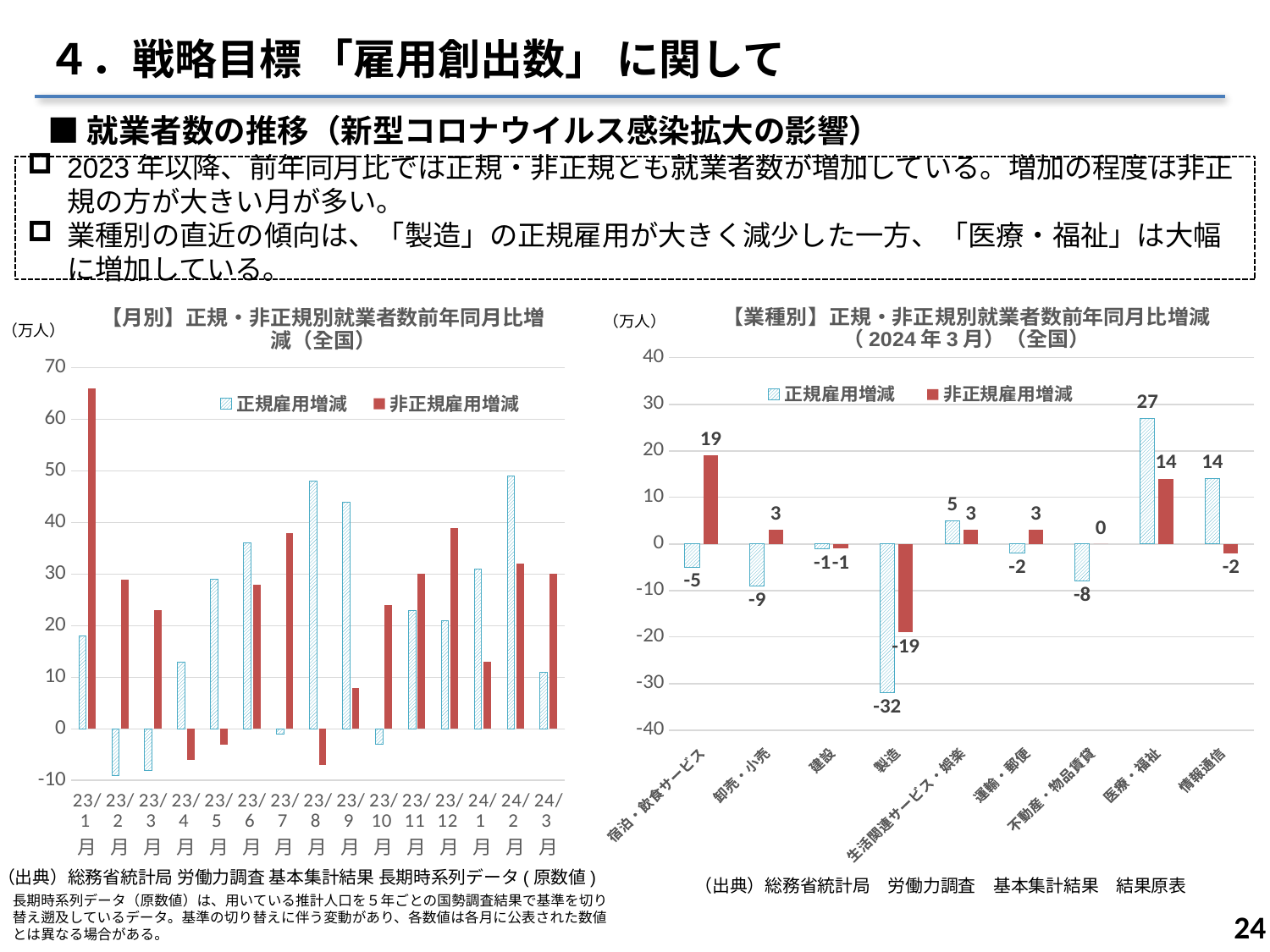

４．戦略目標 「雇用創出数」 に関して
■就業者数の推移（新型コロナウイルス感染拡大の影響）
2023年以降、前年同月比では正規・非正規とも就業者数が増加している。増加の程度は非正規の方が大きい月が多い。
業種別の直近の傾向は、「製造」の正規雇用が大きく減少した一方、「医療・福祉」は大幅に増加している。

### Chart: 【月別】正規・非正規別就業者数前年同月比増減（全国）

| Category | 正規雇用増減 | 非正規雇用増減 |
|---|---|---|
| 23/1月 | 18.0 | 66.0 |
| 23/2月 | -9.0 | 29.0 |
| 23/3月 | -8.0 | 23.0 |
| 23/4月 | 13.0 | -6.0 |
| 23/5月 | 29.0 | -3.0 |
| 23/6月 | 36.0 | 28.0 |
| 23/7月 | -1.0 | 38.0 |
| 23/8月 | 48.0 | -7.0 |
| 23/9月 | 44.0 | 8.0 |
| 23/10月 | -3.0 | 24.0 |
| 23/11月 | 23.0 | 30.0 |
| 23/12月 | 21.0 | 39.0 |
| 24/1月 | 31.0 | 13.0 |
| 24/2月 | 49.0 | 32.0 |
| 24/3月 | 11.0 | 30.0 |

### Chart: 【業種別】正規・非正規別就業者数前年同月比増減
（2024年3月）（全国）

| Category | 正規雇用増減 | 非正規雇用増減 |
|---|---|---|
| 宿泊・飲食サービス | -5.0 | 19.0 |
| 卸売・小売 | -9.0 | 3.0 |
| 建設 | -1.0 | -1.0 |
| 製造 | -32.0 | -19.0 |
| 生活関連サービス・娯楽 | 5.0 | 3.0 |
| 運輸・郵便 | -2.0 | 3.0 |
| 不動産・物品賃貸 | -8.0 | 0.0 |
| 医療・福祉 | 27.0 | 14.0 |
| 情報通信 | 14.0 | -2.0 |
（出典）総務省統計局 労働力調査 基本集計結果 長期時系列データ(原数値)
（出典）総務省統計局　労働力調査　基本集計結果　結果原表
長期時系列データ（原数値）は、用いている推計人口を５年ごとの国勢調査結果で基準を切り替え遡及しているデータ。基準の切り替えに伴う変動があり、各数値は各月に公表された数値とは異なる場合がある。

24